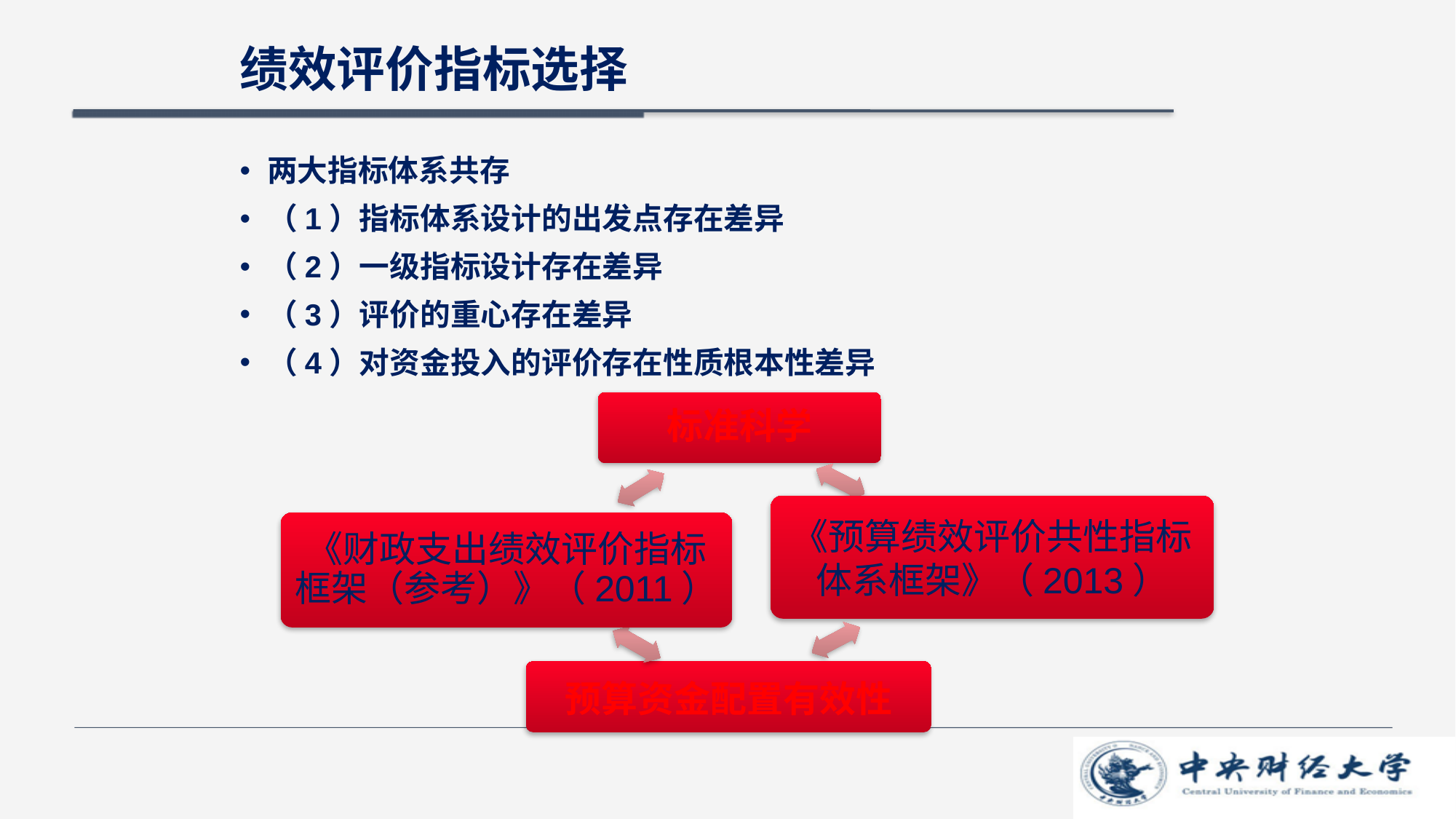

# 绩效评价指标选择
两大指标体系共存
（1）指标体系设计的出发点存在差异
（2）一级指标设计存在差异
（3）评价的重心存在差异
（4）对资金投入的评价存在性质根本性差异

标准科学

《预算绩效评价共性指标体系框架》（2013）

预算资金配置有效性

《财政支出绩效评价指标框架（参考）》（2011）